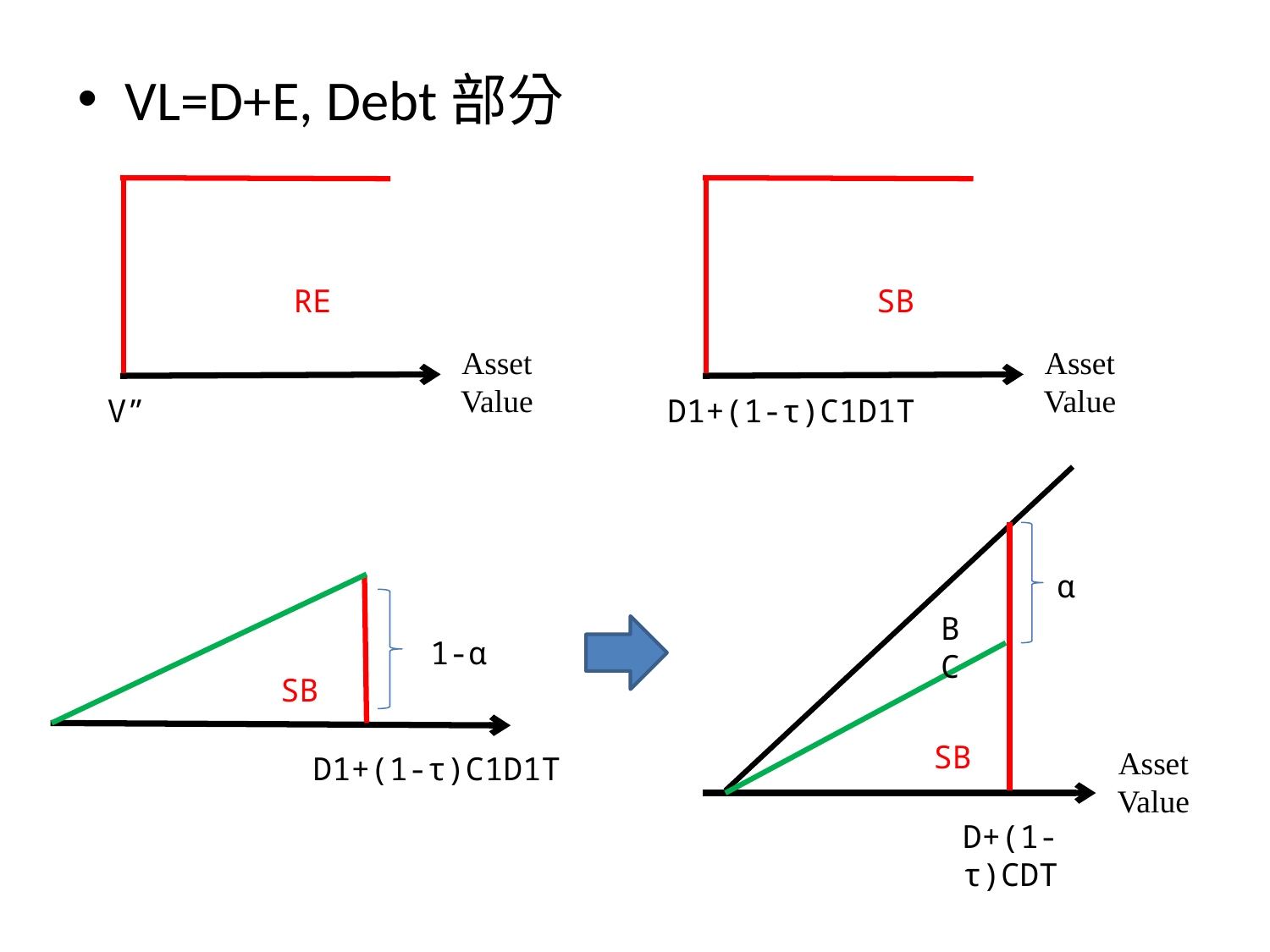

VL=D+E, Debt部分
RE
Asset Value
SB
Asset Value
D1+(1-τ)C1D1T
V”

α
BC
SB
Asset Value
D+(1-τ)CDT

SB

1-α
D1+(1-τ)C1D1T